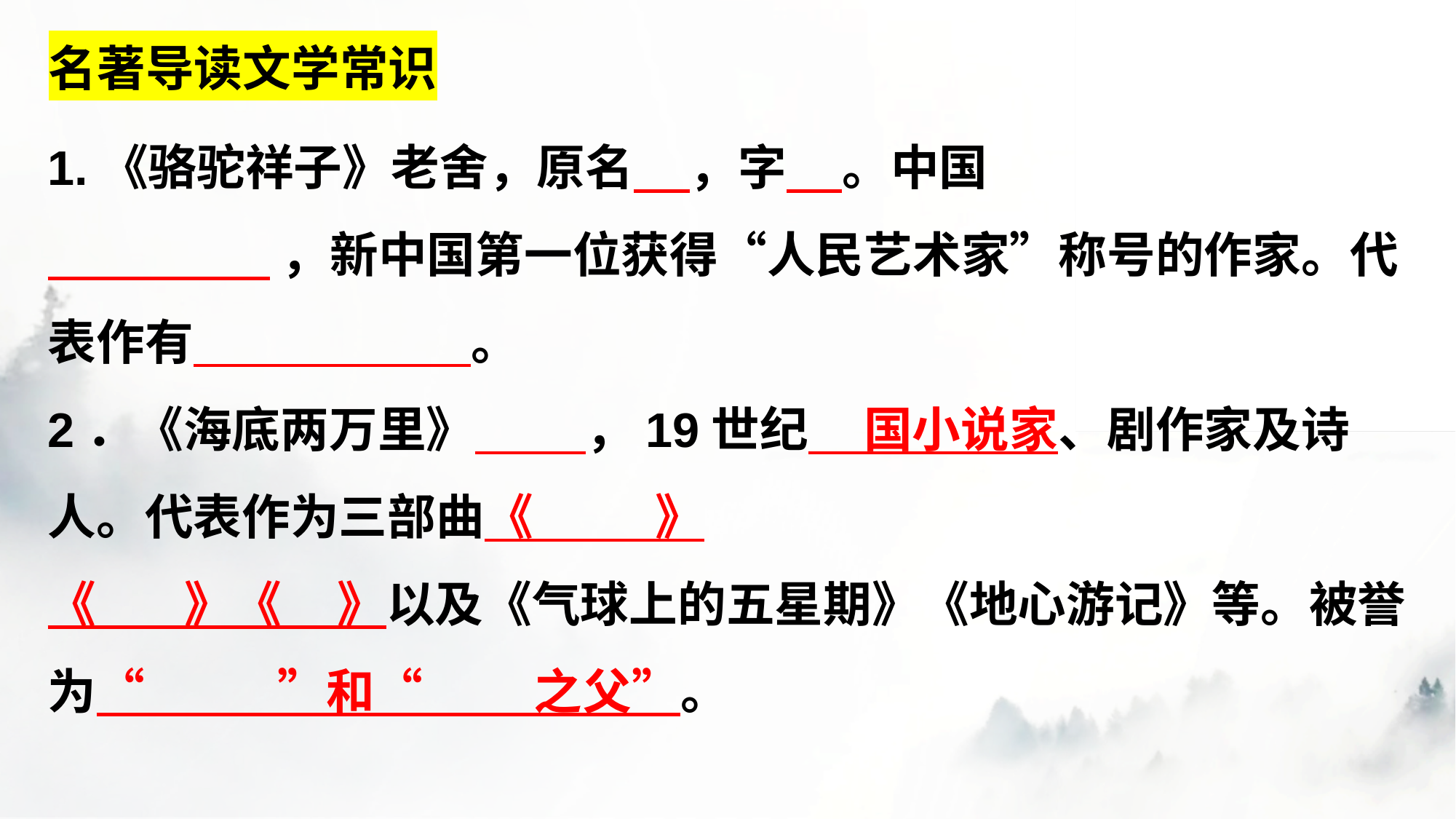

名著导读文学常识
1.《骆驼祥子》老舍，原名     ，字     。中国
                    ，新中国第一位获得“人民艺术家”称号的作家。代表作有                         。
2．《海底两万里》          ，19世纪     国小说家、剧作家及诗人。代表作为三部曲《           》
《        》《     》以及《气球上的五星期》《地心游记》等。被誉为“            ”和“          之父”。